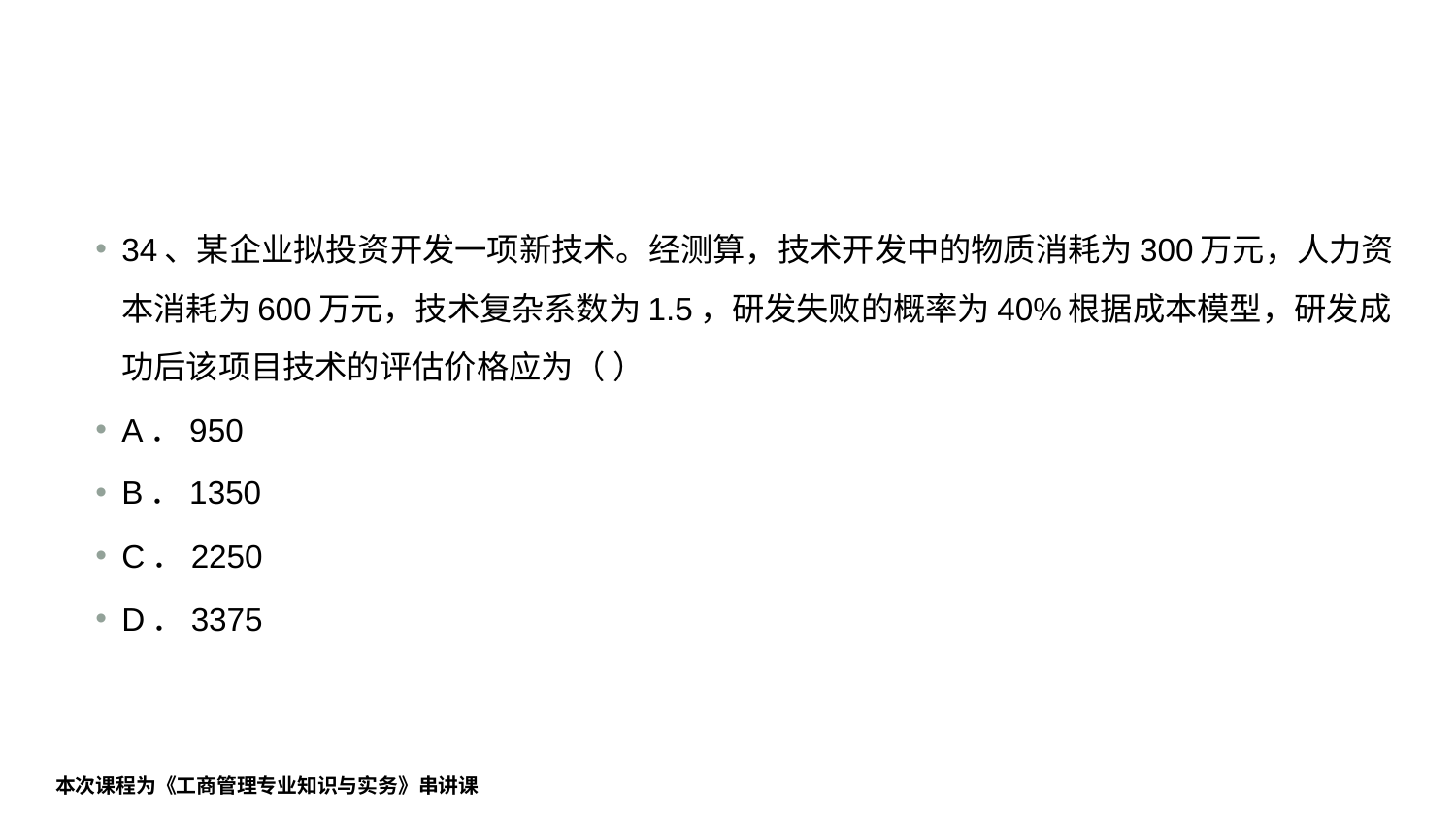

#

34、某企业拟投资开发一项新技术。经测算，技术开发中的物质消耗为300万元，人力资本消耗为600万元，技术复杂系数为1.5，研发失败的概率为40%根据成本模型，研发成功后该项目技术的评估价格应为（ ）
A．950
B．1350
C．2250
D．3375